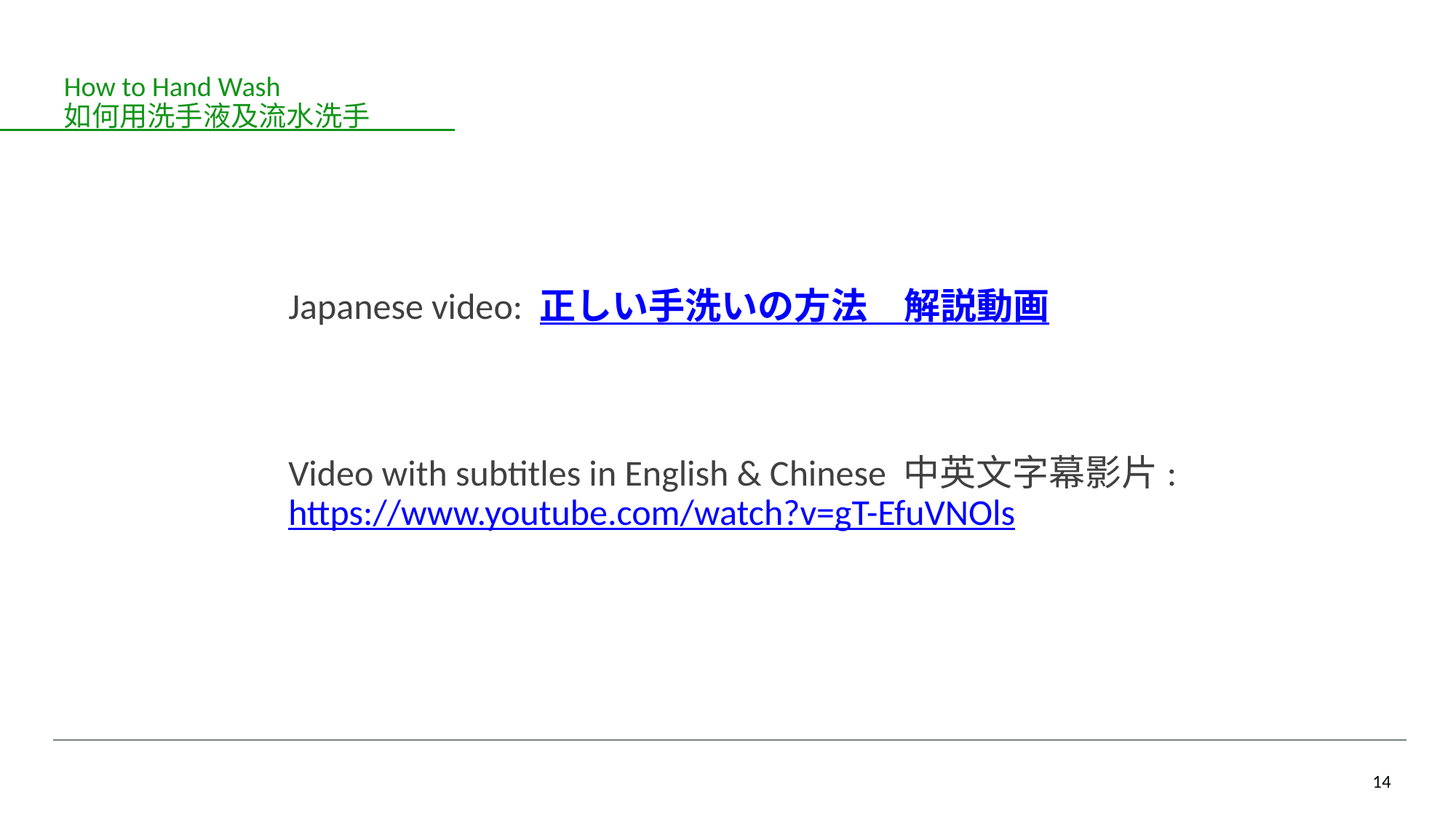

# How to Hand Wash 如何用洗手液及流水洗手
Japanese video: 正しい手洗いの方法　解説動画

Video with subtitles in English & Chinese 中英文字幕影片: https://www.youtube.com/watch?v=gT-EfuVNOls
14